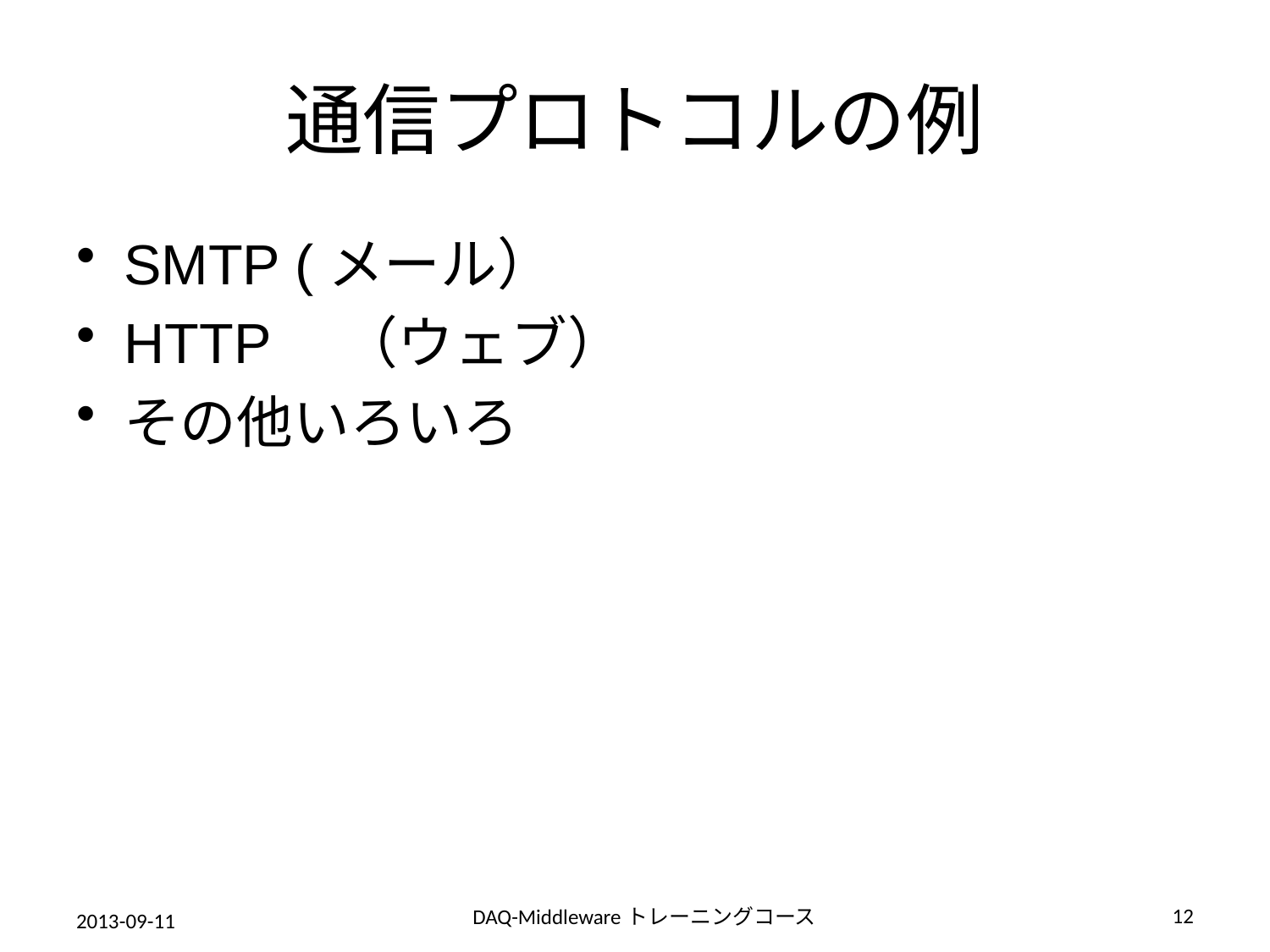

# 通信プロトコルの例
SMTP (メール）
HTTP　（ウェブ）
その他いろいろ

12
DAQ-Middlewareトレーニングコース
2013-09-11